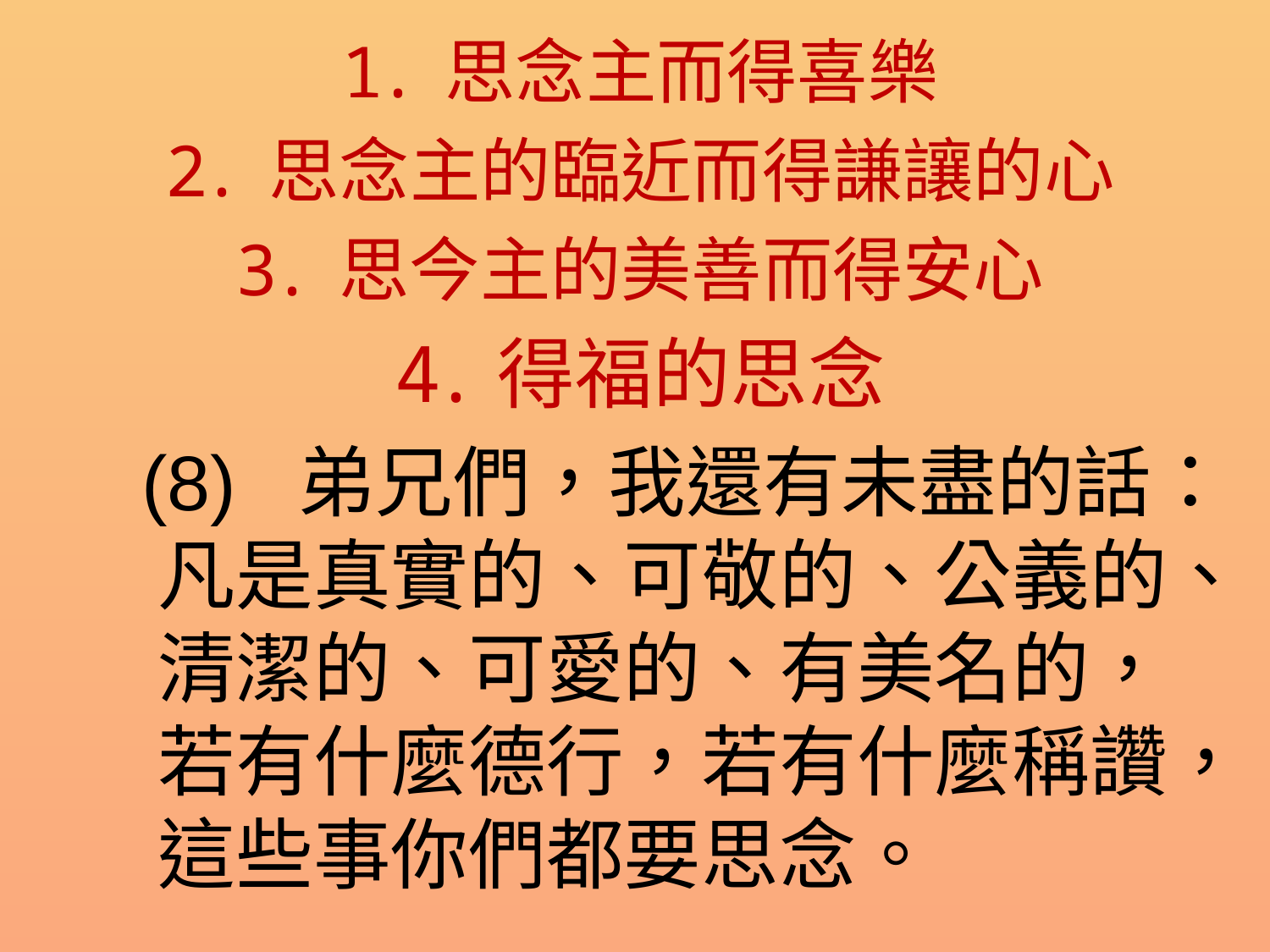

思念主而得喜樂
思念主的臨近而得謙讓的心
思今主的美善而得安心
得福的思念
    (8)  弟兄們，我還有未盡的話：凡是真實的、可敬的、公義的、清潔的、可愛的、有美名的，若有什麼德行，若有什麼稱讚，這些事你們都要思念。